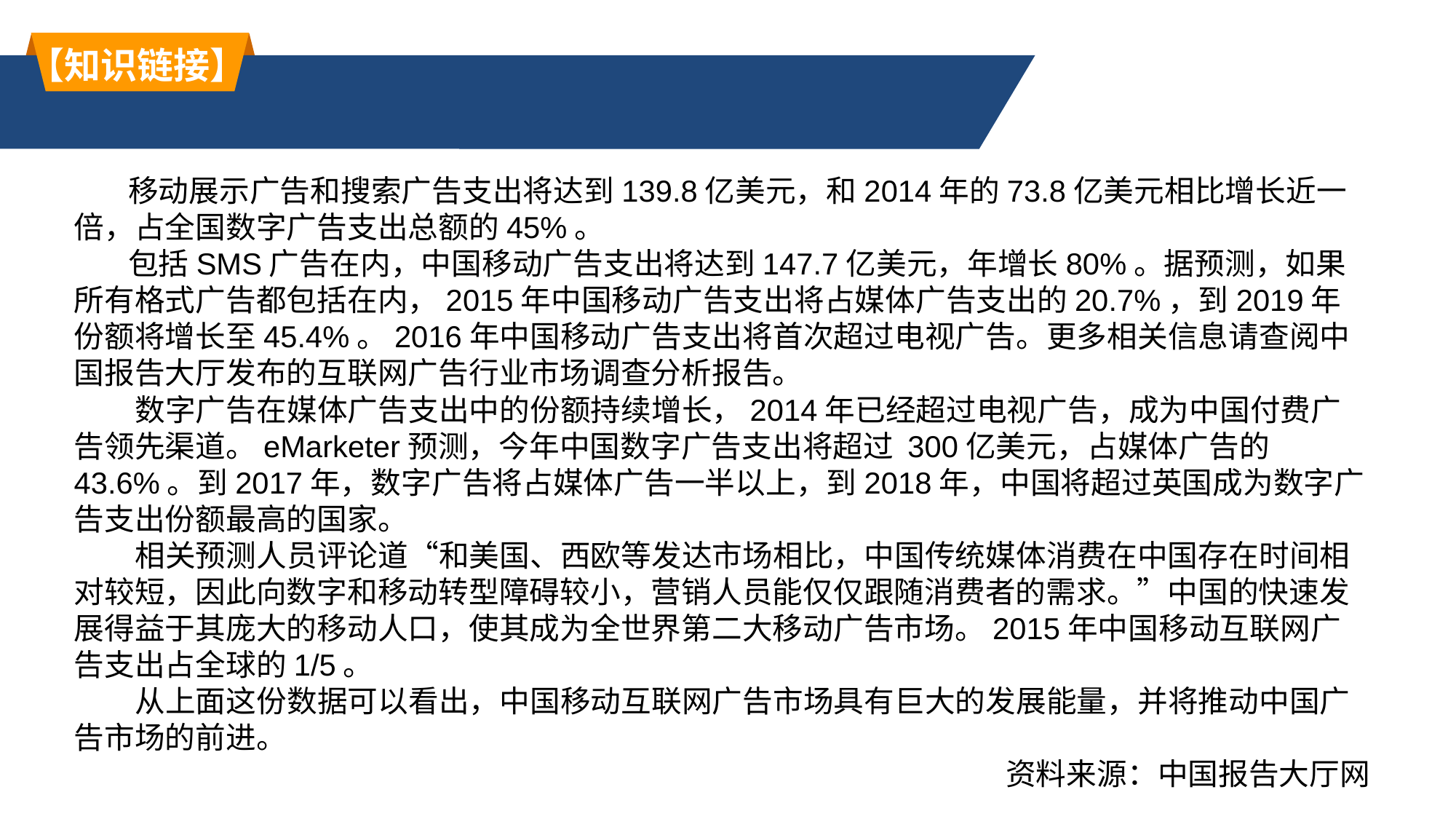

【知识链接】

       移动展示广告和搜索广告支出将达到139.8亿美元，和2014年的73.8亿美元相比增长近一倍，占全国数字广告支出总额的45%。
       包括SMS广告在内，中国移动广告支出将达到147.7亿美元，年增长80%。据预测，如果所有格式广告都包括在内，2015年中国移动广告支出将占媒体广告支出的20.7%，到2019年份额将增长至45.4%。2016年中国移动广告支出将首次超过电视广告。更多相关信息请查阅中国报告大厅发布的互联网广告行业市场调查分析报告。
        数字广告在媒体广告支出中的份额持续增长，2014年已经超过电视广告，成为中国付费广告领先渠道。eMarketer预测，今年中国数字广告支出将超过 300亿美元，占媒体广告的43.6%。到2017年，数字广告将占媒体广告一半以上，到2018年，中国将超过英国成为数字广告支出份额最高的国家。
        相关预测人员评论道“和美国、西欧等发达市场相比，中国传统媒体消费在中国存在时间相对较短，因此向数字和移动转型障碍较小，营销人员能仅仅跟随消费者的需求。”中国的快速发展得益于其庞大的移动人口，使其成为全世界第二大移动广告市场。2015年中国移动互联网广告支出占全球的1/5。
        从上面这份数据可以看出，中国移动互联网广告市场具有巨大的发展能量，并将推动中国广告市场的前进。
资料来源：中国报告大厅网